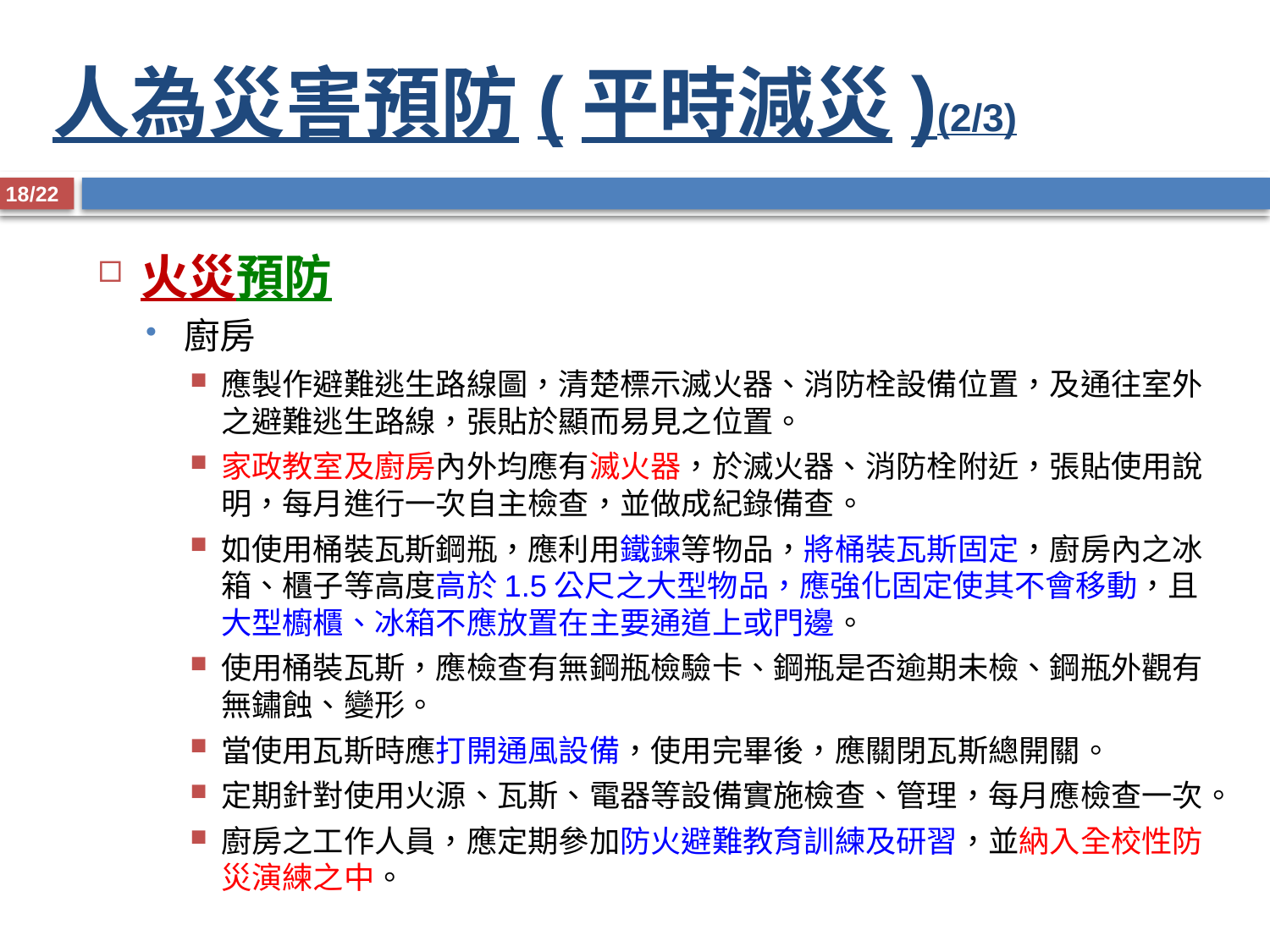

# 人為災害預防(平時減災)(2/3)
18/22
火災預防
廚房
應製作避難逃生路線圖，清楚標示滅火器、消防栓設備位置，及通往室外之避難逃生路線，張貼於顯而易見之位置。
家政教室及廚房內外均應有滅火器，於滅火器、消防栓附近，張貼使用說明，每月進行一次自主檢查，並做成紀錄備查。
如使用桶裝瓦斯鋼瓶，應利用鐵鍊等物品，將桶裝瓦斯固定，廚房內之冰箱、櫃子等高度高於1.5公尺之大型物品，應強化固定使其不會移動，且大型櫥櫃、冰箱不應放置在主要通道上或門邊。
使用桶裝瓦斯，應檢查有無鋼瓶檢驗卡、鋼瓶是否逾期未檢、鋼瓶外觀有無鏽蝕、變形。
當使用瓦斯時應打開通風設備，使用完畢後，應關閉瓦斯總開關。
定期針對使用火源、瓦斯、電器等設備實施檢查、管理，每月應檢查一次。
廚房之工作人員，應定期參加防火避難教育訓練及研習，並納入全校性防災演練之中。